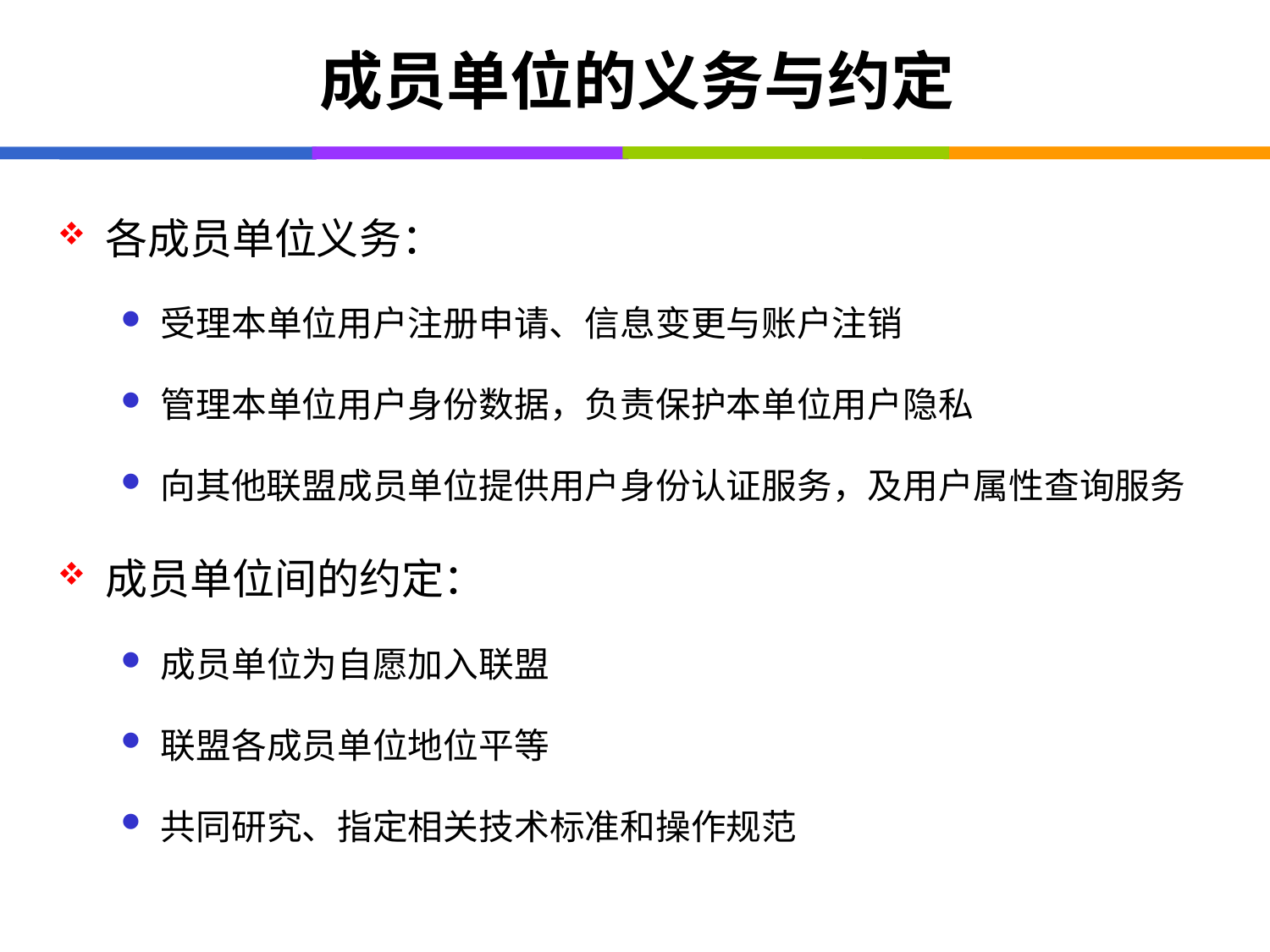

# 成员单位的义务与约定
各成员单位义务：
受理本单位用户注册申请、信息变更与账户注销
管理本单位用户身份数据，负责保护本单位用户隐私
向其他联盟成员单位提供用户身份认证服务，及用户属性查询服务
成员单位间的约定：
成员单位为自愿加入联盟
联盟各成员单位地位平等
共同研究、指定相关技术标准和操作规范